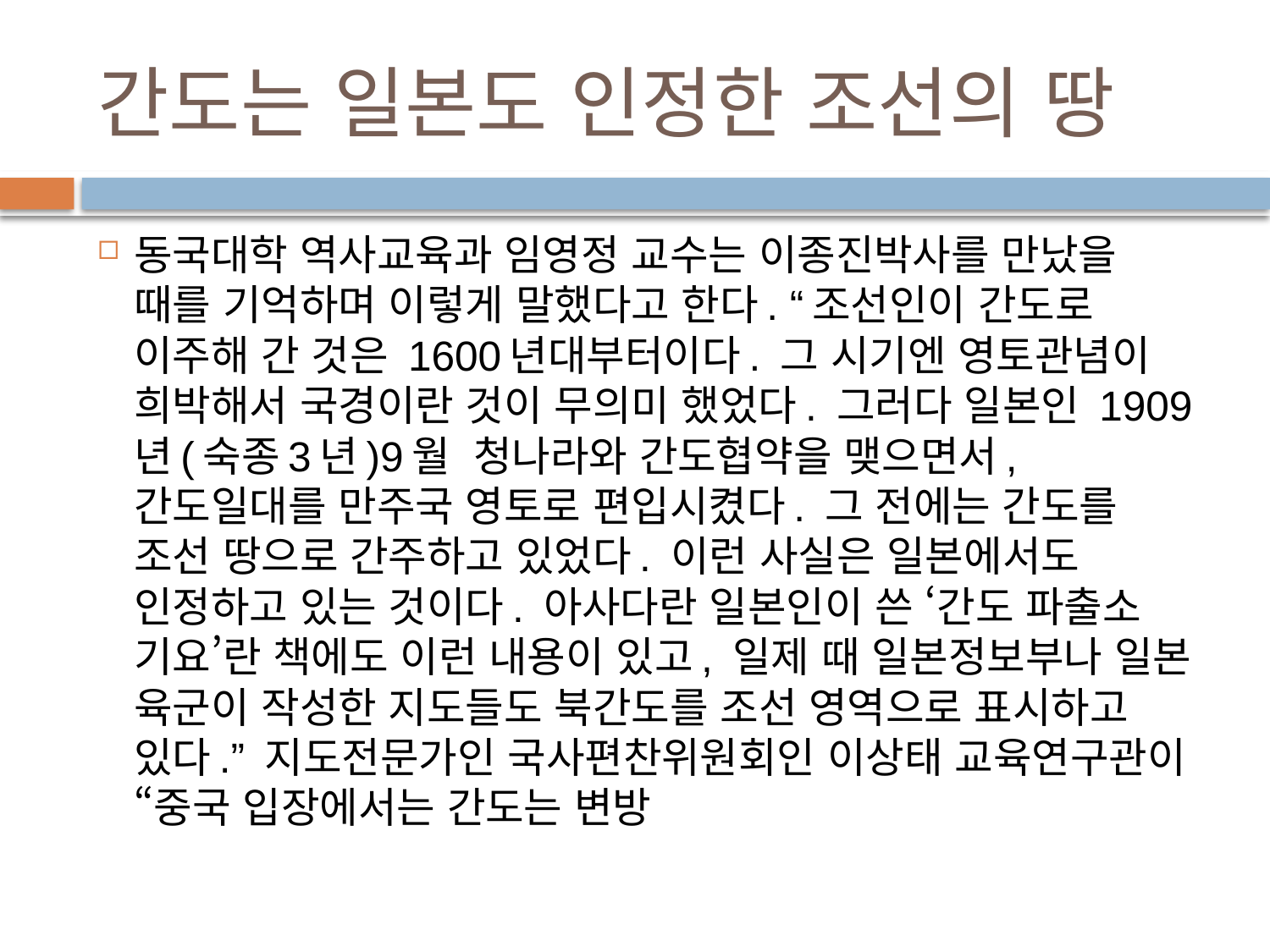

# 간도는 일본도 인정한 조선의 땅
동국대학 역사교육과 임영정 교수는 이종진박사를 만났을 때를 기억하며 이렇게 말했다고 한다. “조선인이 간도로 이주해 간 것은 1600년대부터이다. 그 시기엔 영토관념이 희박해서 국경이란 것이 무의미 했었다. 그러다 일본인 1909년(숙종3년)9월  청나라와 간도협약을 맺으면서, 간도일대를 만주국 영토로 편입시켰다. 그 전에는 간도를 조선 땅으로 간주하고 있었다. 이런 사실은 일본에서도 인정하고 있는 것이다. 아사다란 일본인이 쓴 ‘간도 파출소 기요’란 책에도 이런 내용이 있고, 일제 때 일본정보부나 일본 육군이 작성한 지도들도 북간도를 조선 영역으로 표시하고 있다.” 지도전문가인 국사편찬위원회인 이상태 교육연구관이 “중국 입장에서는 간도는 변방